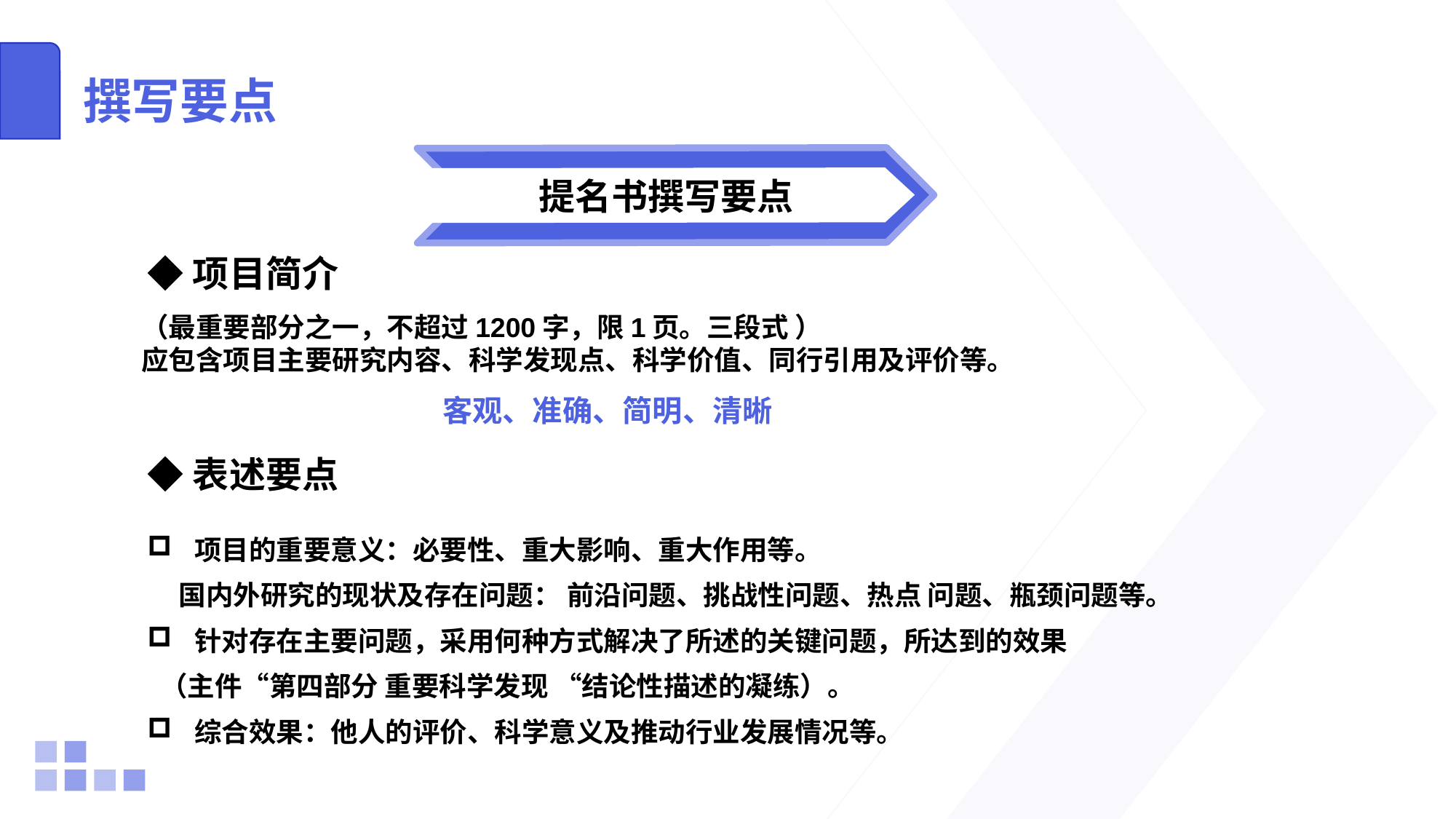

# 撰写要点

提名书撰写要点
◆项目简介

（最重要部分之一，不超过1200字，限1页。三段式 ）
应包含项目主要研究内容、科学发现点、科学价值、同行引用及评价等。
客观、准确、简明、清晰
◆表述要点
 项目的重要意义：必要性、重大影响、重大作用等。
    国内外研究的现状及存在问题： 前沿问题、挑战性问题、热点 问题、瓶颈问题等。
 针对存在主要问题，采用何种方式解决了所述的关键问题，所达到的效果
 （主件“第四部分 重要科学发现 “结论性描述的凝练）。
 综合效果：他人的评价、科学意义及推动行业发展情况等。